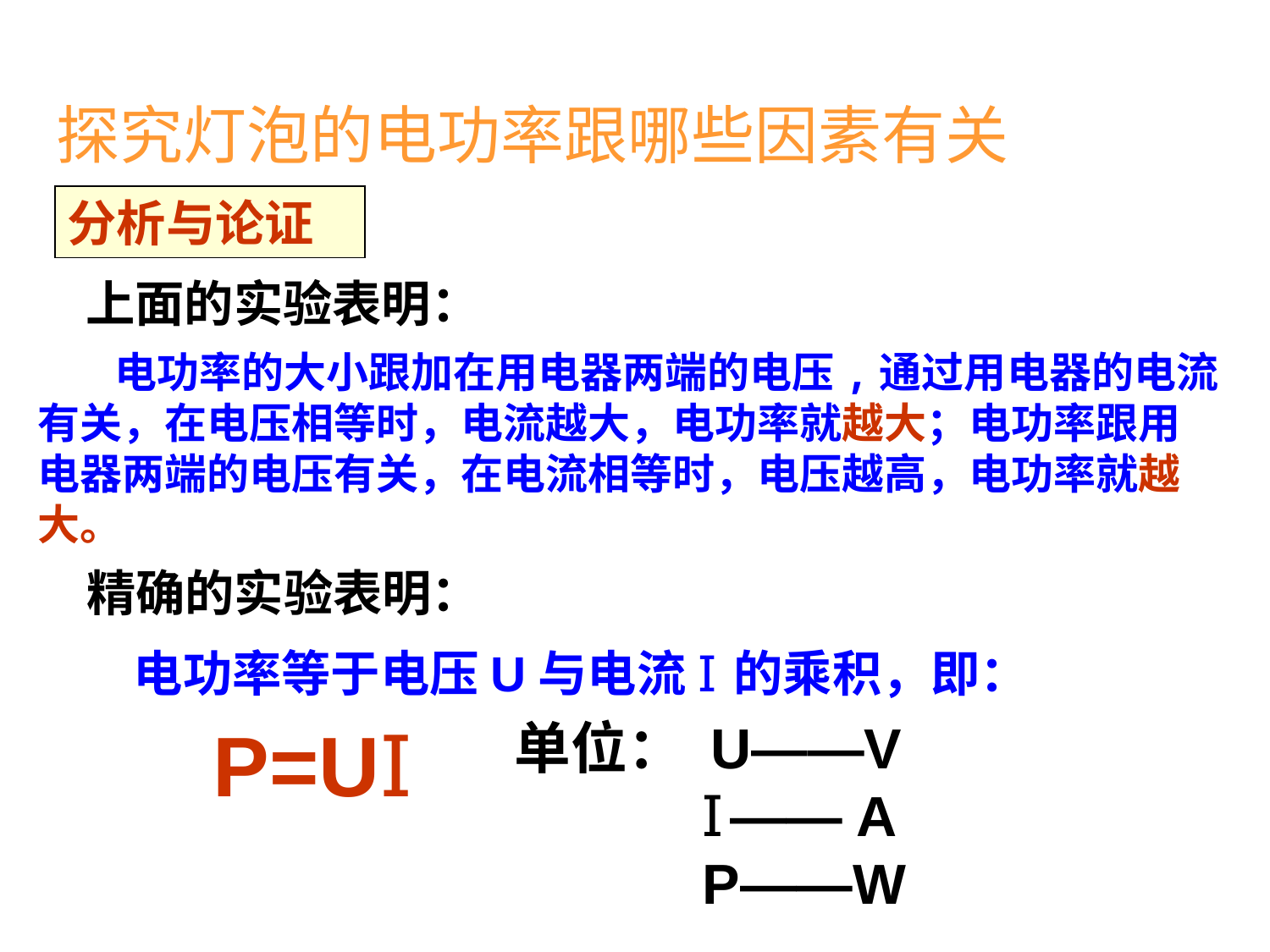

探究灯泡的电功率跟哪些因素有关
分析与论证
上面的实验表明：
       电功率的大小跟加在用电器两端的电压,通过用电器的电流有关，在电压相等时，电流越大，电功率就越大；电功率跟用电器两端的电压有关，在电流相等时，电压越高，电功率就越大。
精确的实验表明：
电功率等于电压U与电流I的乘积，即：
P=UI
单位： U——V
            I—— A
            P——W